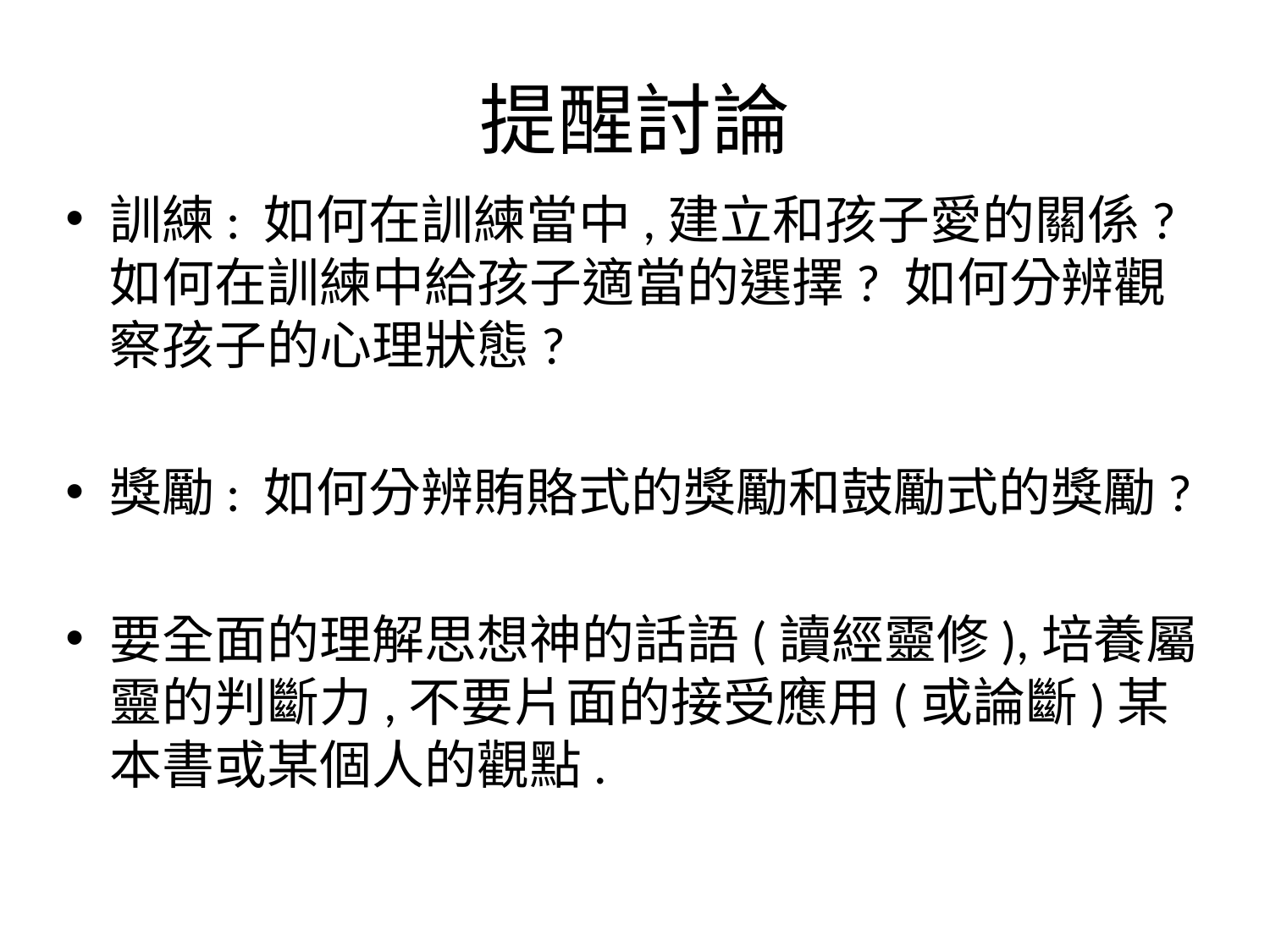

# 提醒討論
訓練: 如何在訓練當中,建立和孩子愛的關係?如何在訓練中給孩子適當的選擇? 如何分辨觀察孩子的心理狀態?

獎勵: 如何分辨賄賂式的獎勵和鼓勵式的獎勵?

要全面的理解思想神的話語(讀經靈修),培養屬靈的判斷力,不要片面的接受應用(或論斷)某本書或某個人的觀點.